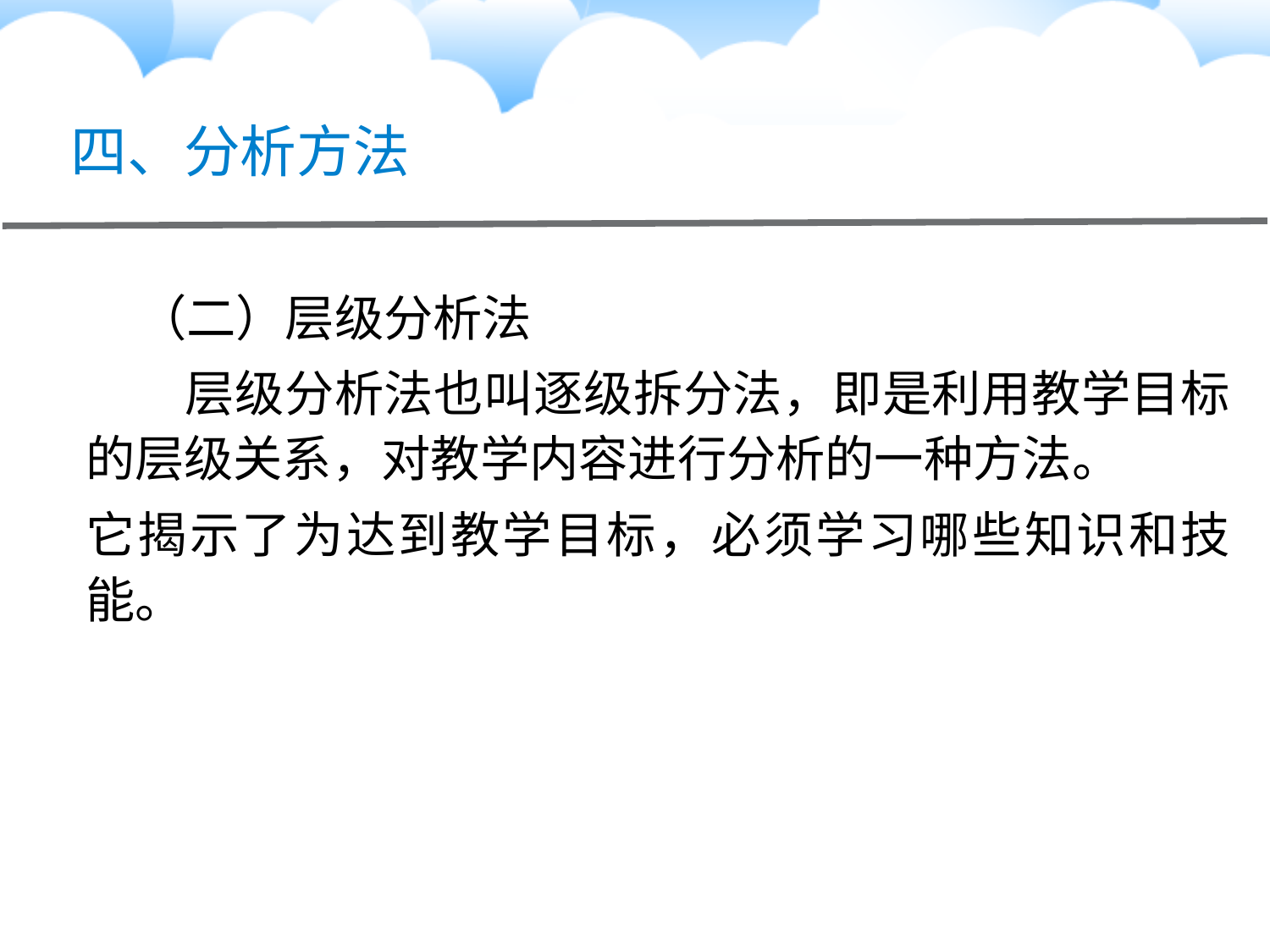

# 四、分析方法
 　（二）层级分析法
　　层级分析法也叫逐级拆分法，即是利用教学目标的层级关系，对教学内容进行分析的一种方法。
它揭示了为达到教学目标，必须学习哪些知识和技能。